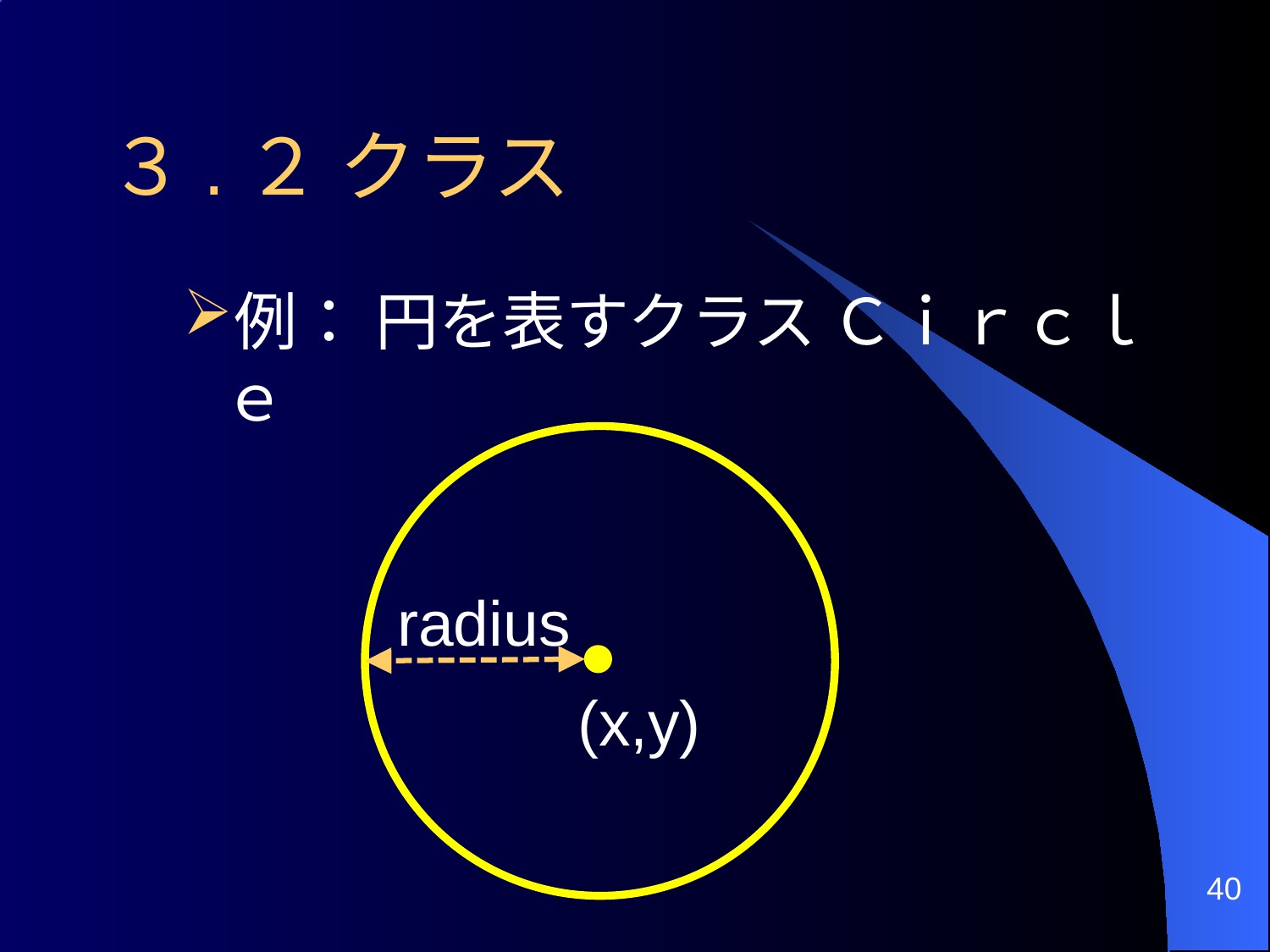

# ３.２ クラス
例： 円を表すクラス Ｃｉｒｃｌｅ

radius

(x,y)
40